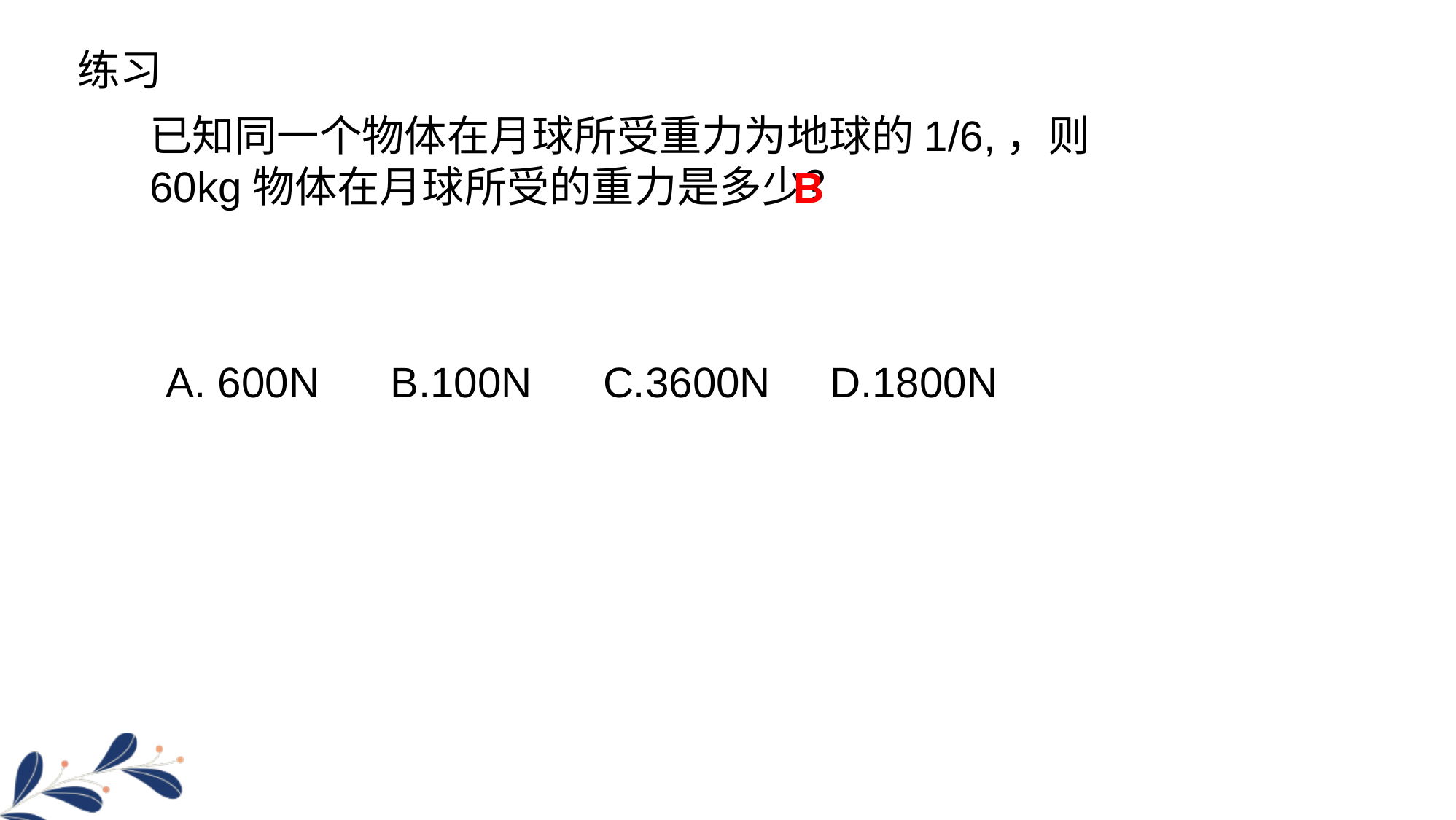

练习
已知同一个物体在月球所受重力为地球的1/6,，则60kg物体在月球所受的重力是多少？
B
A. 600N      B.100N      C.3600N     D.1800N